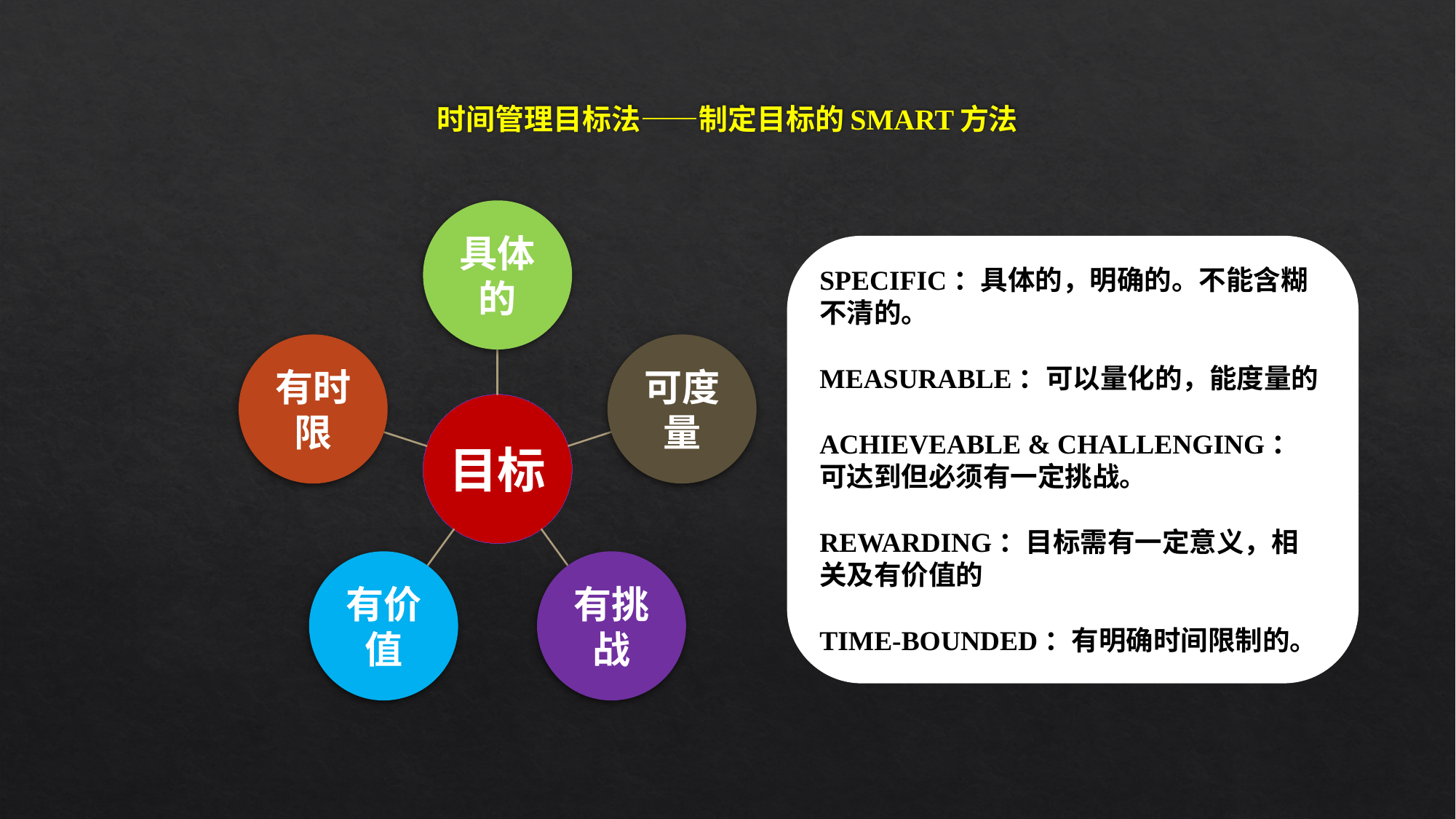

# 时间管理目标法——制定目标的SMART方法
目标

具体的

可度量

有挑战

有价值

有时限
SPECIFIC：具体的，明确的。不能含糊不清的。

MEASURABLE：可以量化的，能度量的

ACHIEVEABLE & CHALLENGING： 可达到但必须有一定挑战。

REWARDING：目标需有一定意义，相关及有价值的

TIME-BOUNDED：有明确时间限制的。